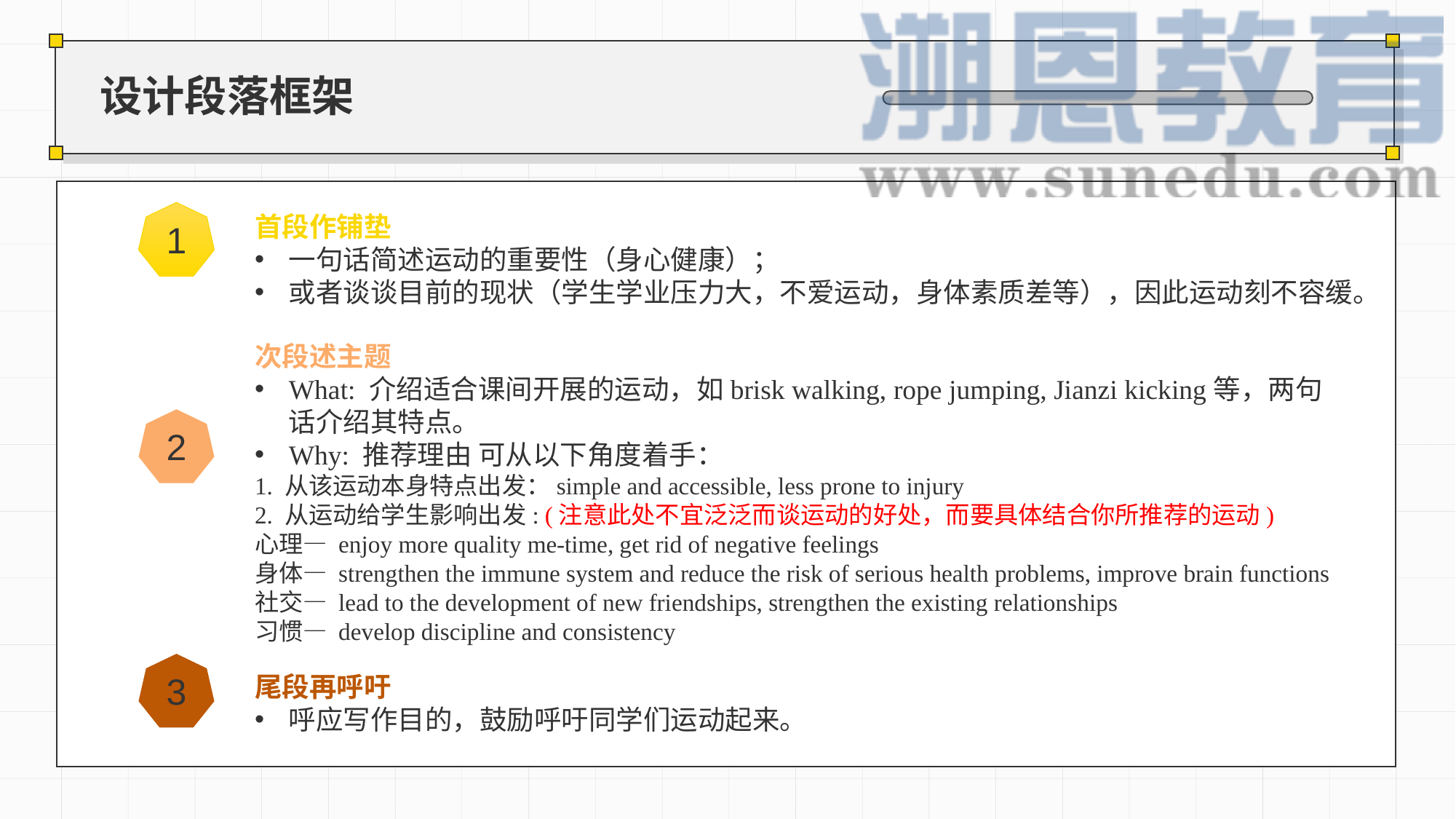

# 设计段落框架
1
首段作铺垫
一句话简述运动的重要性（身心健康）；
或者谈谈目前的现状（学生学业压力大，不爱运动，身体素质差等），因此运动刻不容缓。
次段述主题
What: 介绍适合课间开展的运动，如brisk walking, rope jumping, Jianzi kicking等，两句话介绍其特点。
Why: 推荐理由 可从以下角度着手：
1. 从该运动本身特点出发：simple and accessible, less prone to injury
2. 从运动给学生影响出发: (注意此处不宜泛泛而谈运动的好处，而要具体结合你所推荐的运动)
心理— enjoy more quality me-time, get rid of negative feelings
身体— strengthen the immune system and reduce the risk of serious health problems, improve brain functions
社交— lead to the development of new friendships, strengthen the existing relationships
习惯— develop discipline and consistency
2
3
尾段再呼吁
呼应写作目的，鼓励呼吁同学们运动起来。